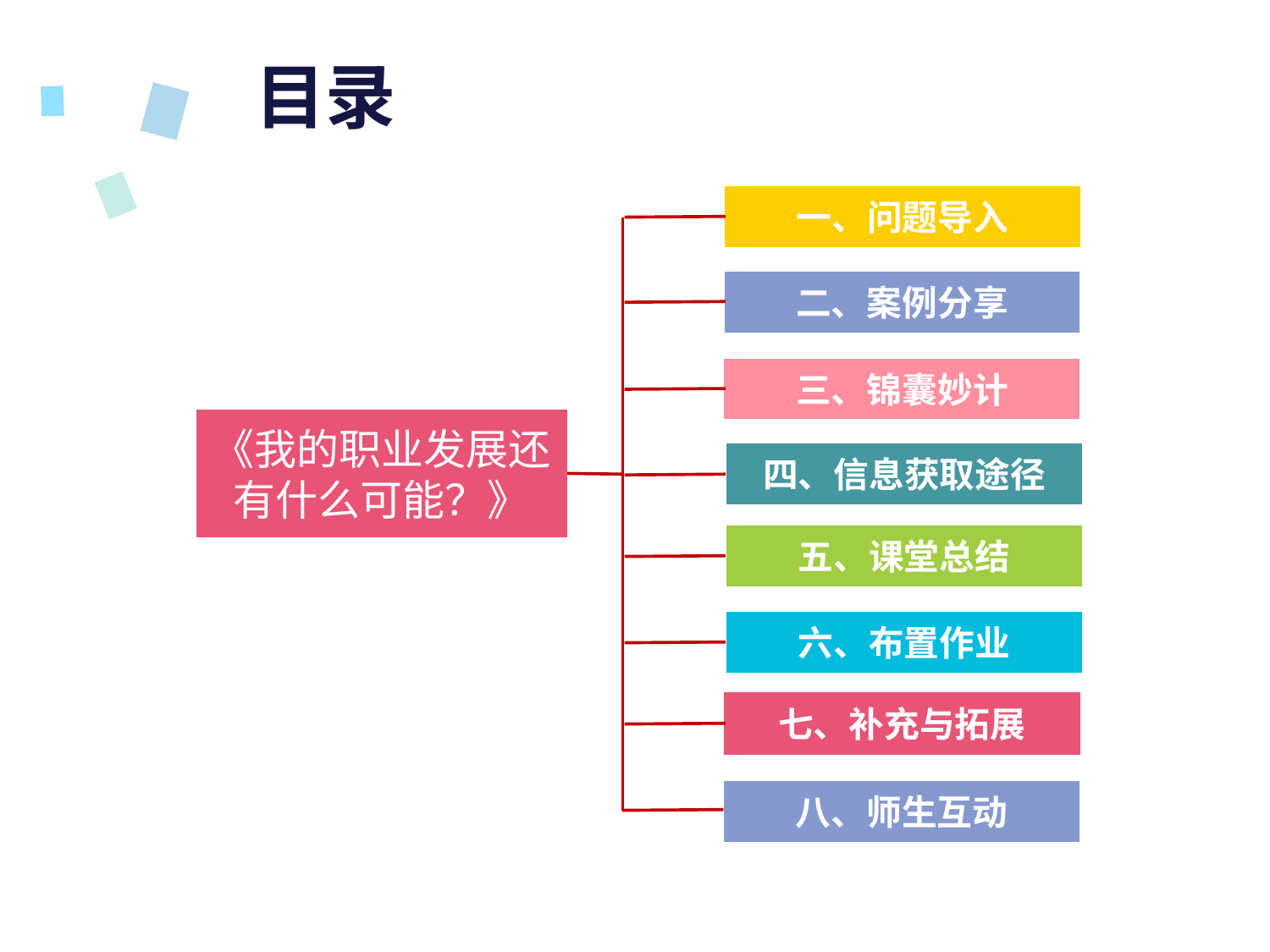

目录
一、问题导入
二、案例分享
三、锦囊妙计
四、信息获取途径
五、课堂总结
六、布置作业
七、补充与拓展
八、师生互动
《我的职业发展还有什么可能？》